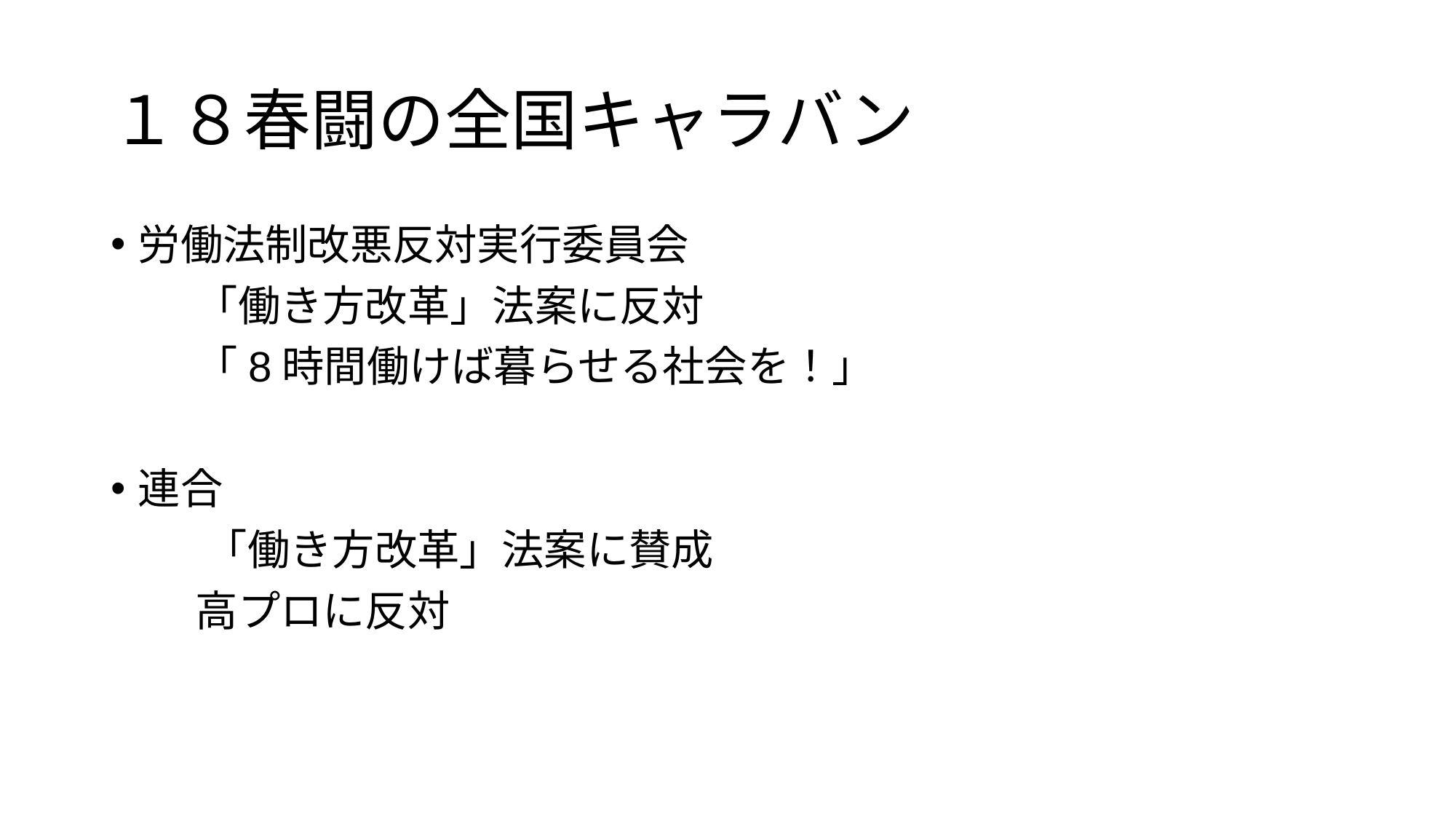

# １８春闘の全国キャラバン
労働法制改悪反対実行委員会
　　「働き方改革」法案に反対
　　「8時間働けば暮らせる社会を！」

連合
　　 「働き方改革」法案に賛成
　　高プロに反対